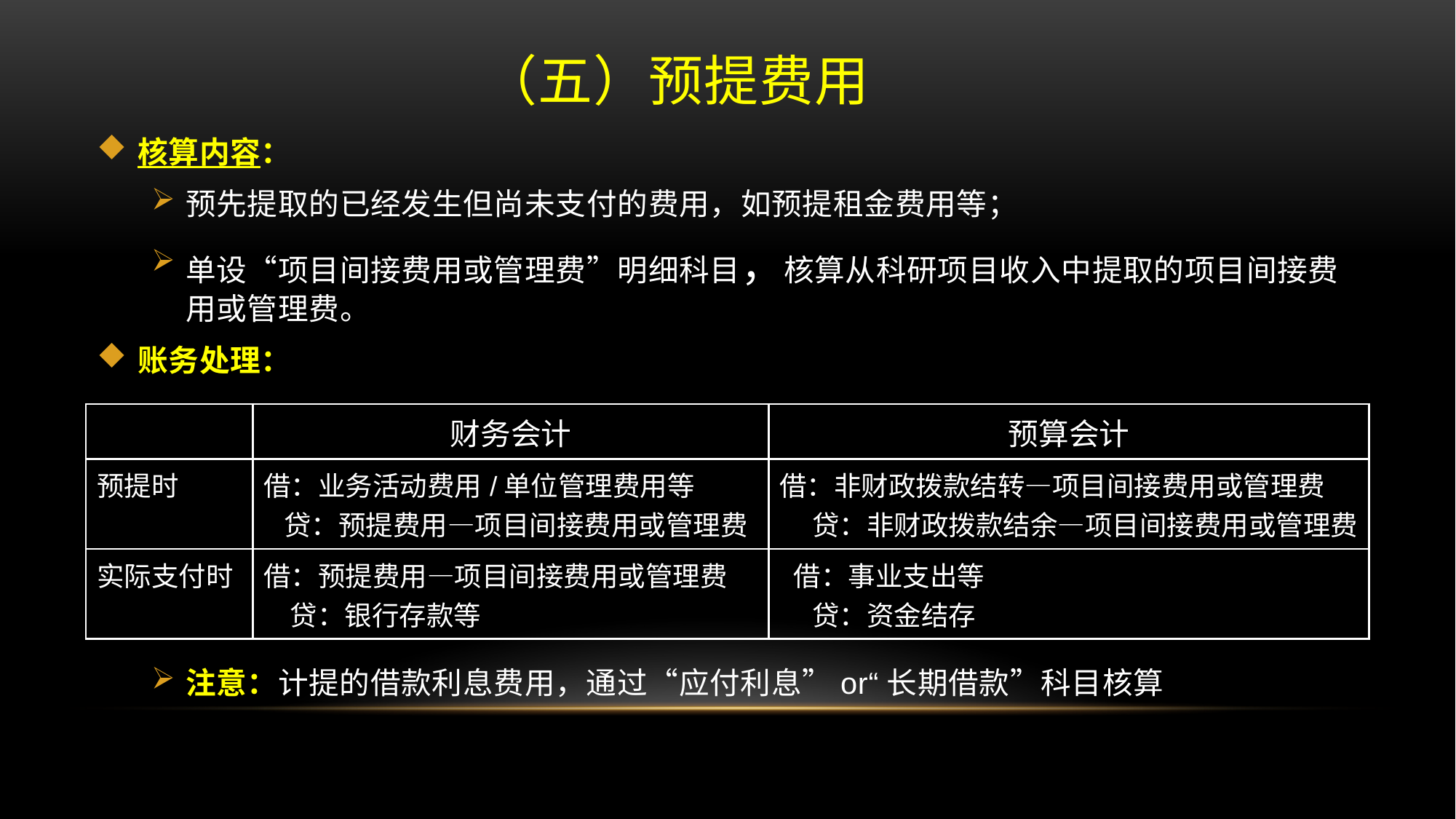

# （五）预提费用
核算内容：
预先提取的已经发生但尚未支付的费用，如预提租金费用等；
单设“项目间接费用或管理费”明细科目，核算从科研项目收入中提取的项目间接费用或管理费。
账务处理：

注意：计提的借款利息费用，通过“应付利息”or“长期借款”科目核算
|  | 财务会计 | 预算会计 |
| --- | --- | --- |
| 预提时 | 借：业务活动费用/单位管理费用等 贷：预提费用—项目间接费用或管理费 | 借：非财政拨款结转—项目间接费用或管理费 贷：非财政拨款结余—项目间接费用或管理费 |
| 实际支付时 | 借：预提费用—项目间接费用或管理费 贷：银行存款等 | 借：事业支出等 贷：资金结存 |
34